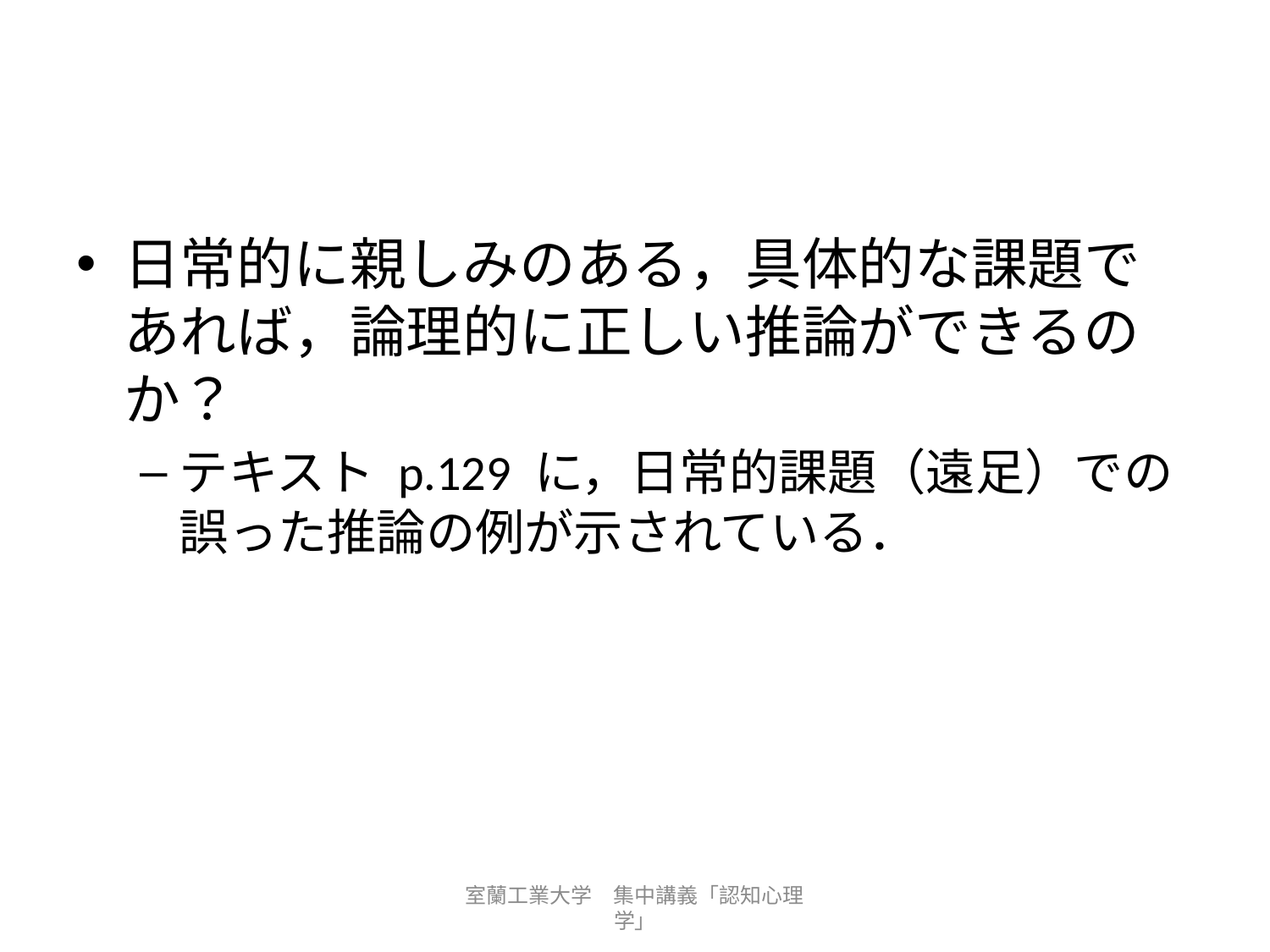

#
日常的に親しみのある，具体的な課題であれば，論理的に正しい推論ができるのか？
テキスト p.129 に，日常的課題（遠足）での誤った推論の例が示されている．
室蘭工業大学　集中講義「認知心理学」